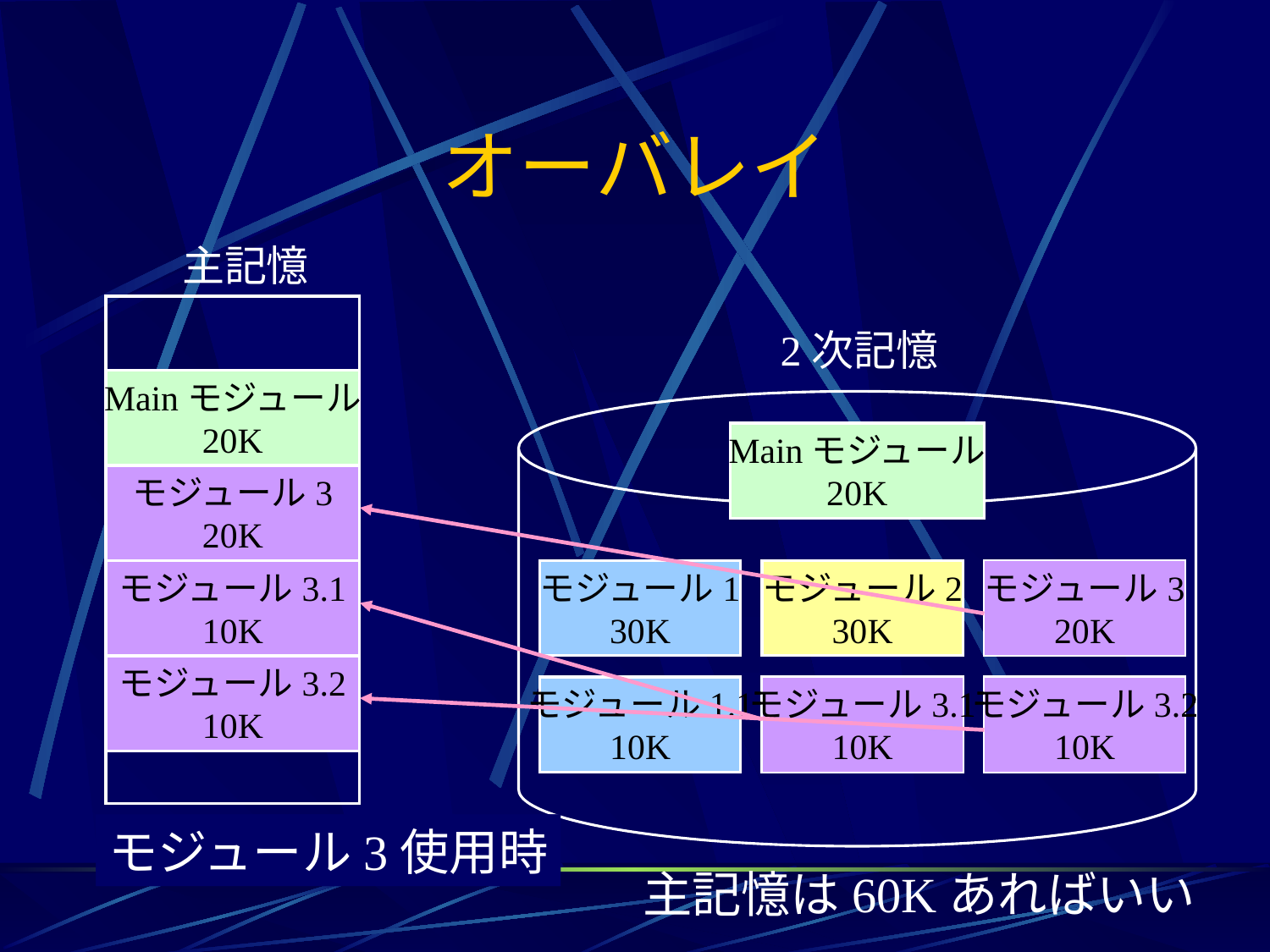

# オーバレイ
主記憶

2次記憶
Mainモジュール
20K

Mainモジュール
20K
モジュール2
30K
モジュール3
20K

モジュール3.1
10K
モジュール3
20K

モジュール3.2
10K
モジュール3.1
10K
モジュール3.2
10K

モジュール1
30K
モジュール2
30K
モジュール3
20K
モジュール1.1
10K
モジュール3.1
10K
モジュール3.2
10K
モジュール2使用時
モジュール3使用時
主記憶は60Kあればいい